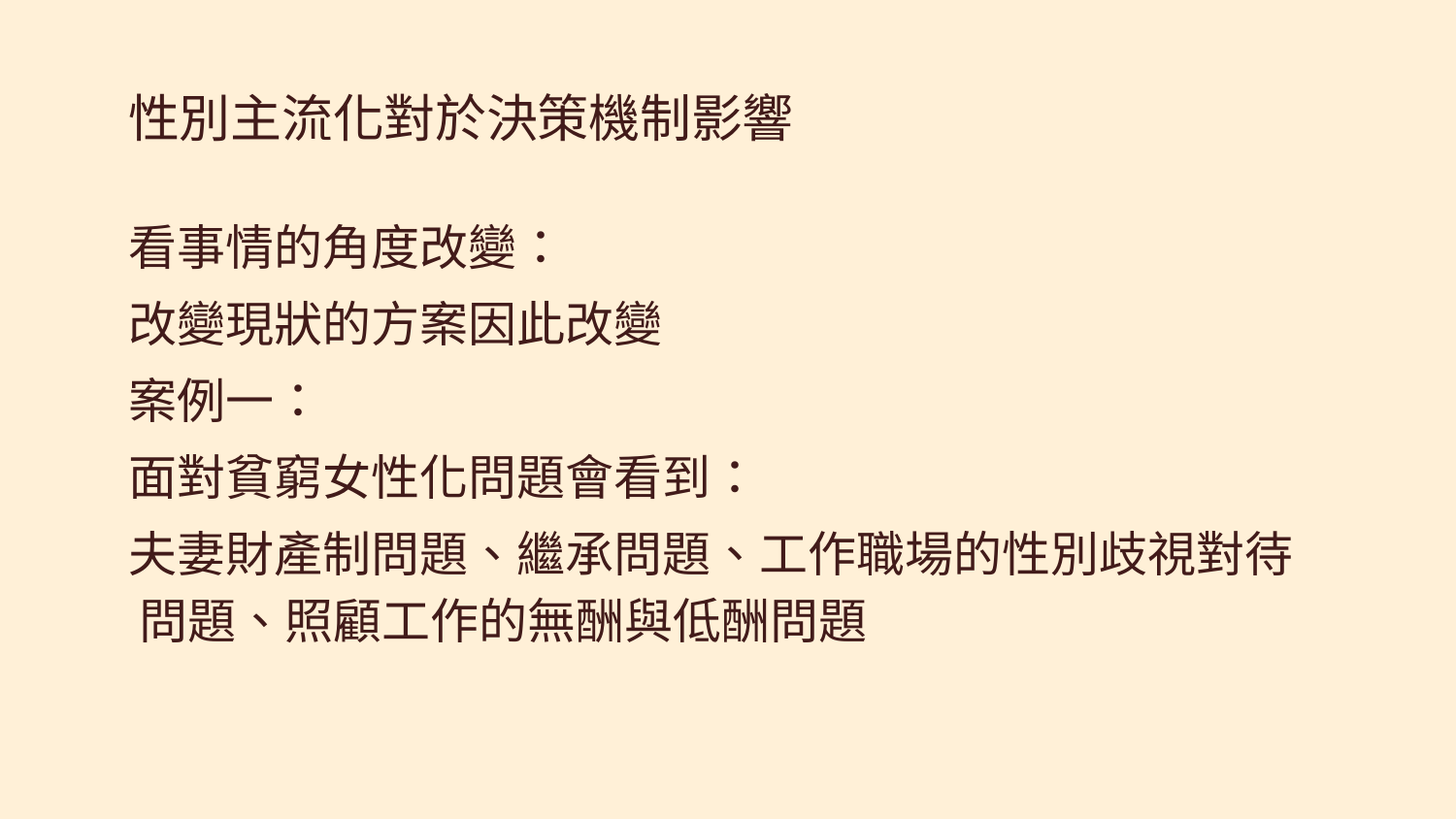

# 性別主流化對於決策機制影響
看事情的角度改變：
改變現狀的方案因此改變
案例一：
面對貧窮女性化問題會看到：
夫妻財產制問題、繼承問題、工作職場的性別歧視對待問題、照顧工作的無酬與低酬問題